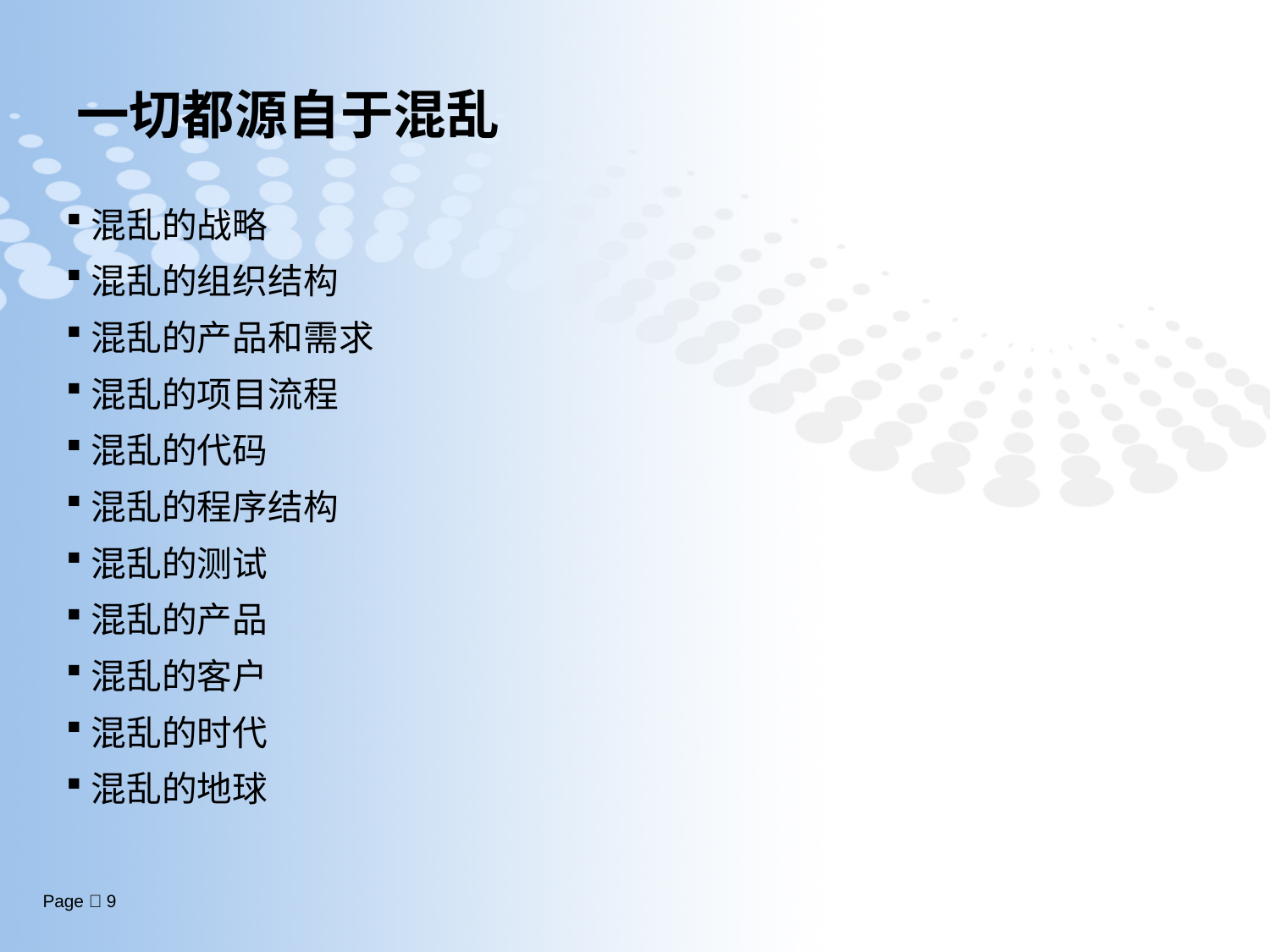

# 一切都源自于混乱
混乱的战略
混乱的组织结构
混乱的产品和需求
混乱的项目流程
混乱的代码
混乱的程序结构
混乱的测试
混乱的产品
混乱的客户
混乱的时代
混乱的地球